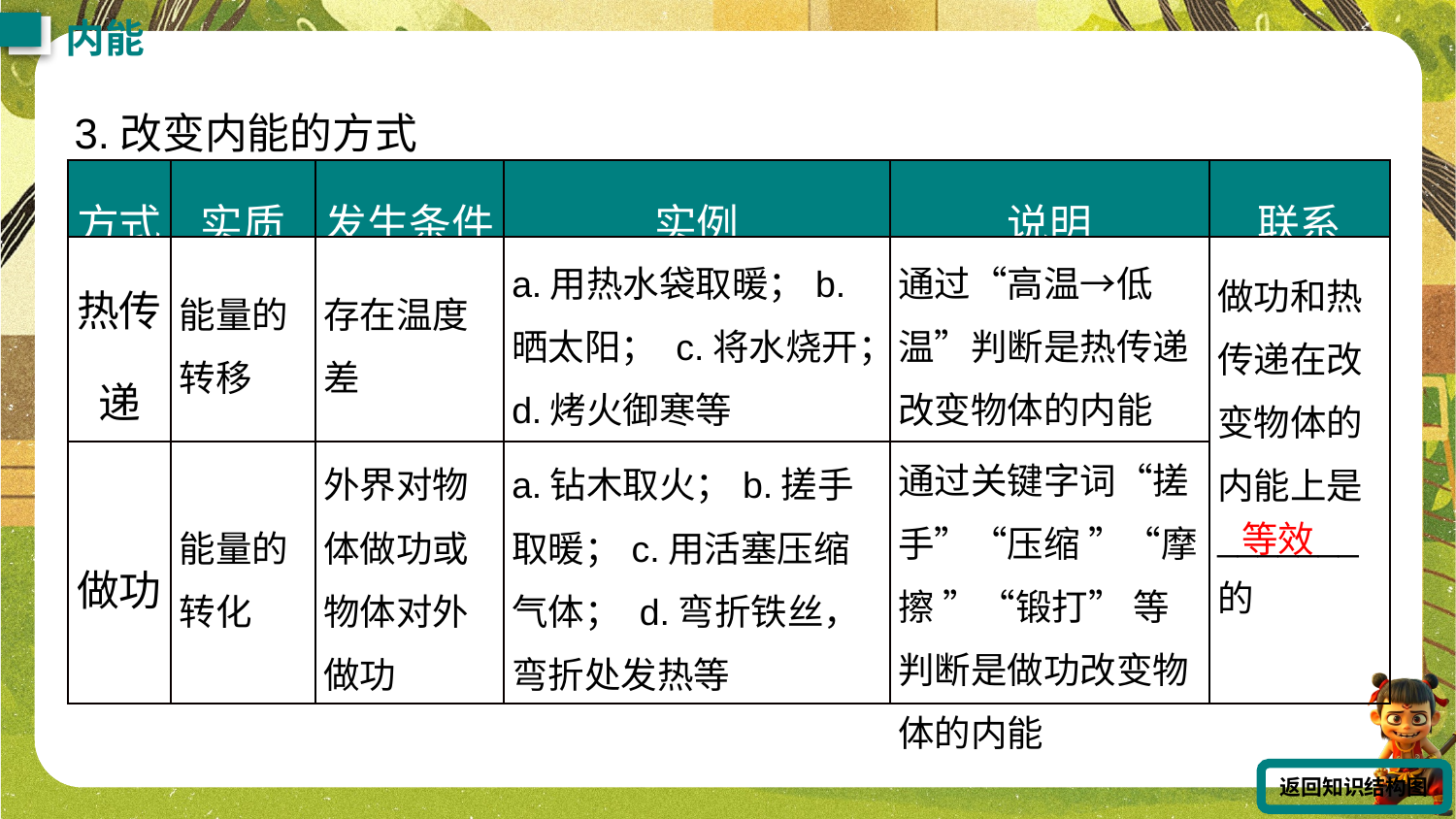

内能

3.改变内能的方式
| 方式 | 实质 | 发生条件 | 实例 | 说明 | 联系 |
| --- | --- | --- | --- | --- | --- |
| 热传递 | 能量的转移 | 存在温度差 | a.用热水袋取暖；b.晒太阳； c.将水烧开； d.烤火御寒等 | 通过“高温→低温”判断是热传递改变物体的内能 | 做功和热传递在改 变物体的内能上是\_\_\_\_\_\_\_的 |
| 做功 | 能量的转化 | 外界对物体做功或物体对外做功 | a.钻木取火；b.搓手取暖；c.用活塞压缩气体； d.弯折铁丝，弯折处发热等 | 通过关键字词“搓手”“压缩 ”“摩擦 ”“锻打” 等判断是做功改变物体的内能 |  |
等效
返回知识结构图